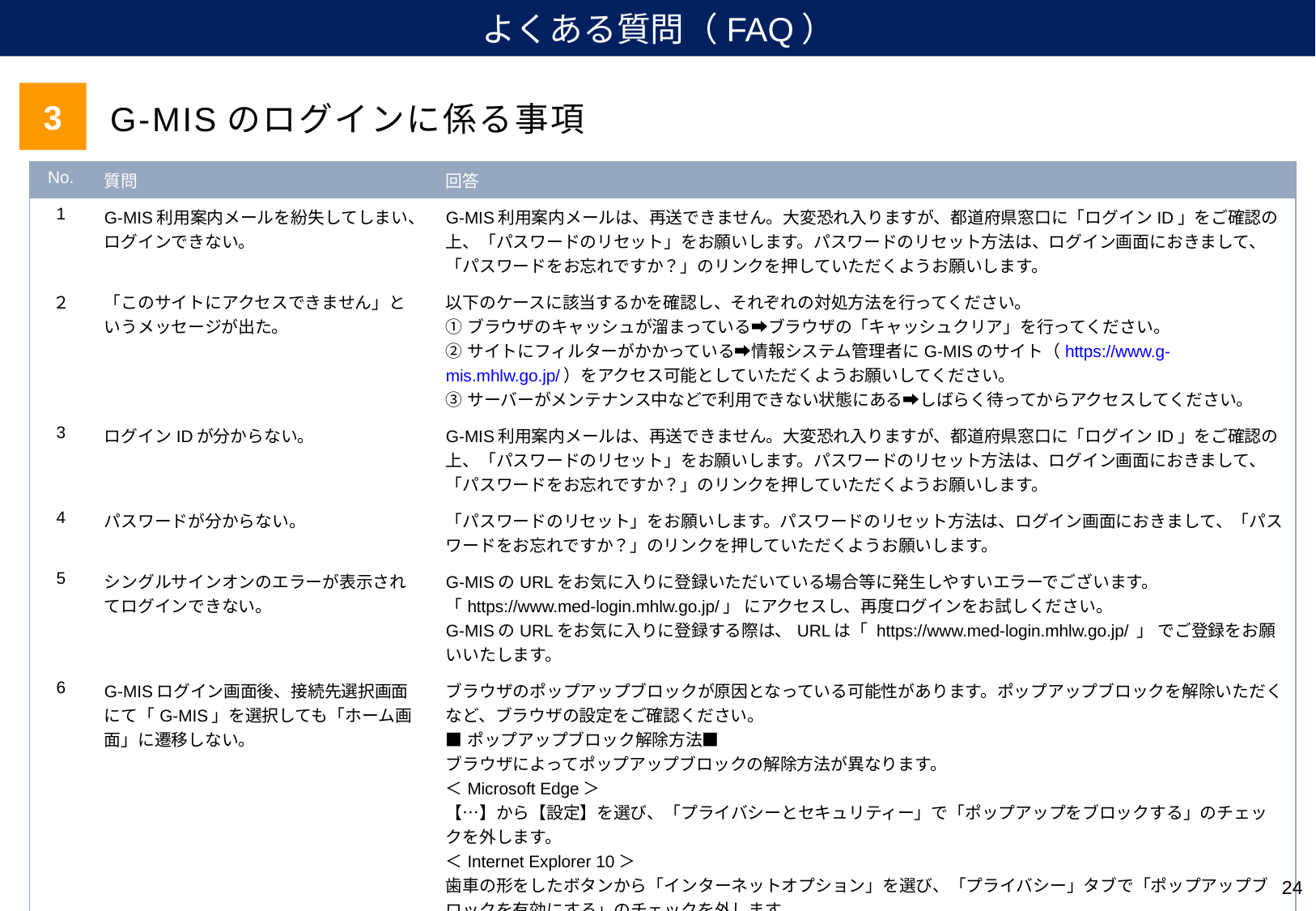

よくある質問（FAQ）
3
G-MISのログインに係る事項
| No. | 質問 | 回答 |
| --- | --- | --- |
| 1 | G-MIS利用案内メールを紛失してしまい、ログインできない。 | G-MIS利用案内メールは、再送できません。大変恐れ入りますが、都道府県窓口に「ログインID」をご確認の上、「パスワードのリセット」をお願いします。パスワードのリセット方法は、ログイン画面におきまして、「パスワードをお忘れですか？」のリンクを押していただくようお願いします。 |
| ２ | 「このサイトにアクセスできません」というメッセージが出た。 | 以下のケースに該当するかを確認し、それぞれの対処方法を行ってください。 ①ブラウザのキャッシュが溜まっている➡ブラウザの「キャッシュクリア」を行ってください。 ②サイトにフィルターがかかっている➡情報システム管理者にG-MISのサイト（https://www.g-mis.mhlw.go.jp/）をアクセス可能としていただくようお願いしてください。 ③サーバーがメンテナンス中などで利用できない状態にある➡しばらく待ってからアクセスしてください。 |
| 3 | ログインIDが分からない。 | G-MIS利用案内メールは、再送できません。大変恐れ入りますが、都道府県窓口に「ログインID」をご確認の上、「パスワードのリセット」をお願いします。パスワードのリセット方法は、ログイン画面におきまして、「パスワードをお忘れですか？」のリンクを押していただくようお願いします。 |
| 4 | パスワードが分からない。 | 「パスワードのリセット」をお願いします。パスワードのリセット方法は、ログイン画面におきまして、「パスワードをお忘れですか？」のリンクを押していただくようお願いします。 |
| 5 | シングルサインオンのエラーが表示されてログインできない。 | G-MISのURLをお気に入りに登録いただいている場合等に発生しやすいエラーでございます。 「https://www.med-login.mhlw.go.jp/」 にアクセスし、再度ログインをお試しください。 G-MISのURLをお気に入りに登録する際は、URLは「 https://www.med-login.mhlw.go.jp/ 」 でご登録をお願いいたします。 |
| 6 | G-MISログイン画面後、接続先選択画面にて「G-MIS」を選択しても「ホーム画面」に遷移しない。 | ブラウザのポップアップブロックが原因となっている可能性があります。ポップアップブロックを解除いただくなど、ブラウザの設定をご確認ください。 ■ポップアップブロック解除方法■ ブラウザによってポップアップブロックの解除方法が異なります。 ＜Microsoft Edge＞ 【…】から【設定】を選び、「プライバシーとセキュリティー」で「ポップアップをブロックする」のチェックを外します。 ＜Internet Explorer 10＞ 歯車の形をしたボタンから「インターネットオプション」を選び、「プライバシー」タブで「ポップアップブロックを有効にする」のチェックを外します。 ＜Internet Explorer 8 または 9＞ 「ツール」から「ポップアップブロックを無効にする」をクリックします。 ＜Google Chrome＞ メニューアイコンから「設定」を選び、「コンテンツの設定」で「ポップアップのブロック」のスイッチをオン・オフに切り替えます。 |
24